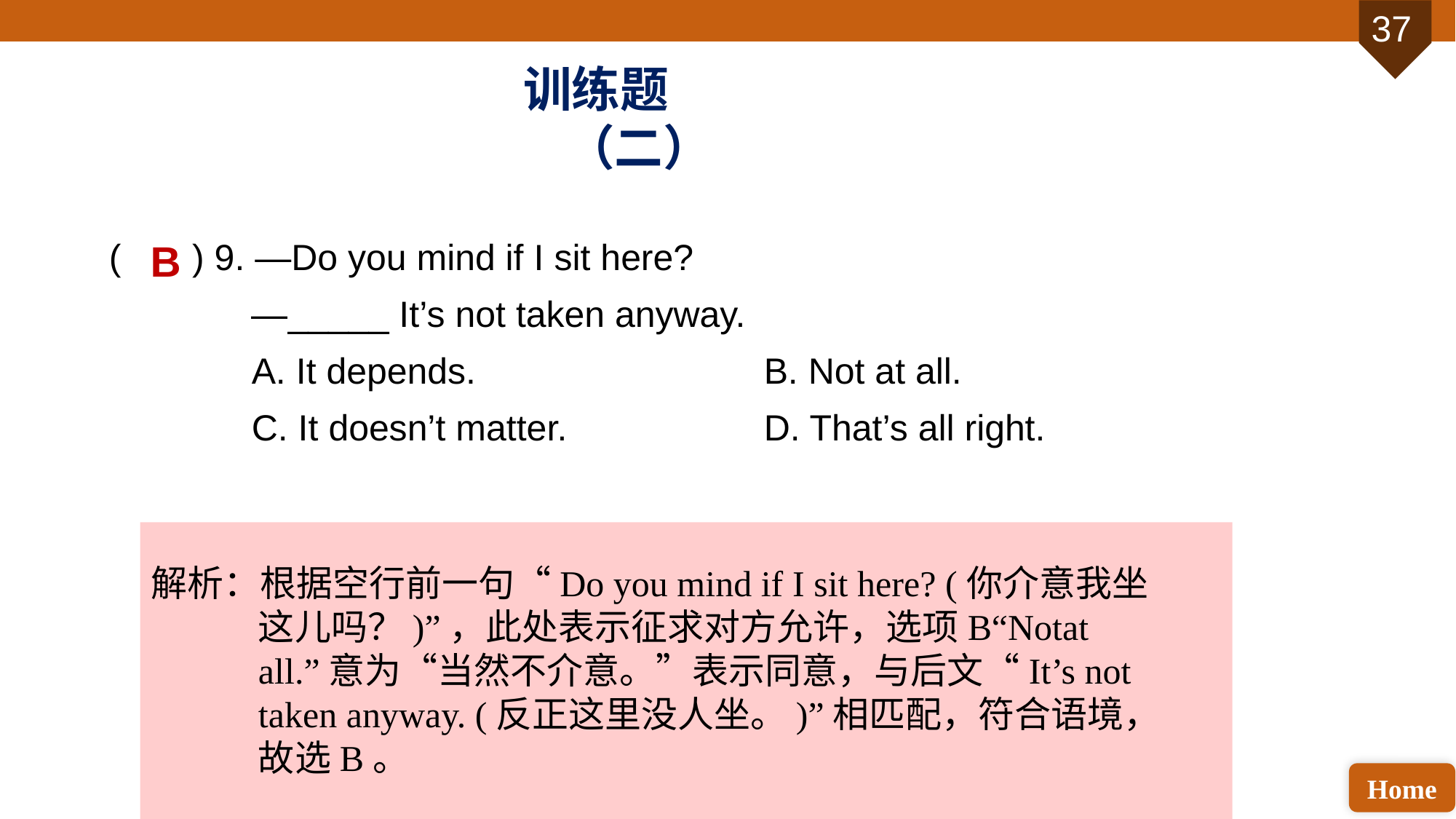

训练题（二）
(       ) 9. —Do you mind if I sit here?
              —_____ It’s not taken anyway.
              A. It depends. 			B. Not at all.
              C. It doesn’t matter. 		D. That’s all right.
B

解析：根据空行前一句“Do you mind if I sit here? (你介意我坐这儿吗？)”，此处表示征求对方允许，选项B“Notat all.”意为“当然不介意。”表示同意，与后文“It’s not taken anyway. (反正这里没人坐。)”相匹配，符合语境，故选B。